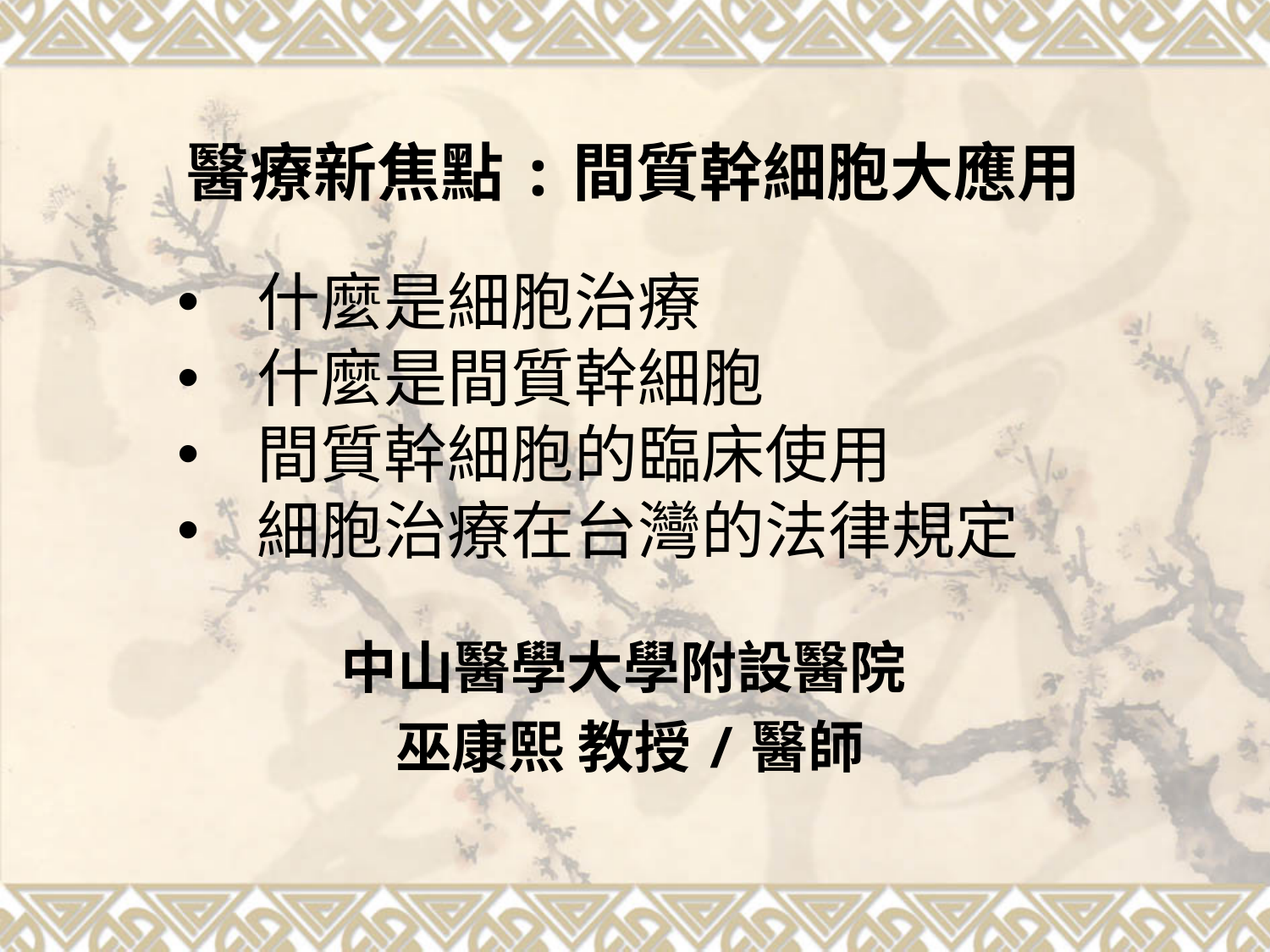

醫療新焦點:間質幹細胞大應用

什麼是細胞治療
什麼是間質幹細胞
間質幹細胞的臨床使用
細胞治療在台灣的法律規定

中山醫學大學附設醫院
巫康熙 教授/醫師